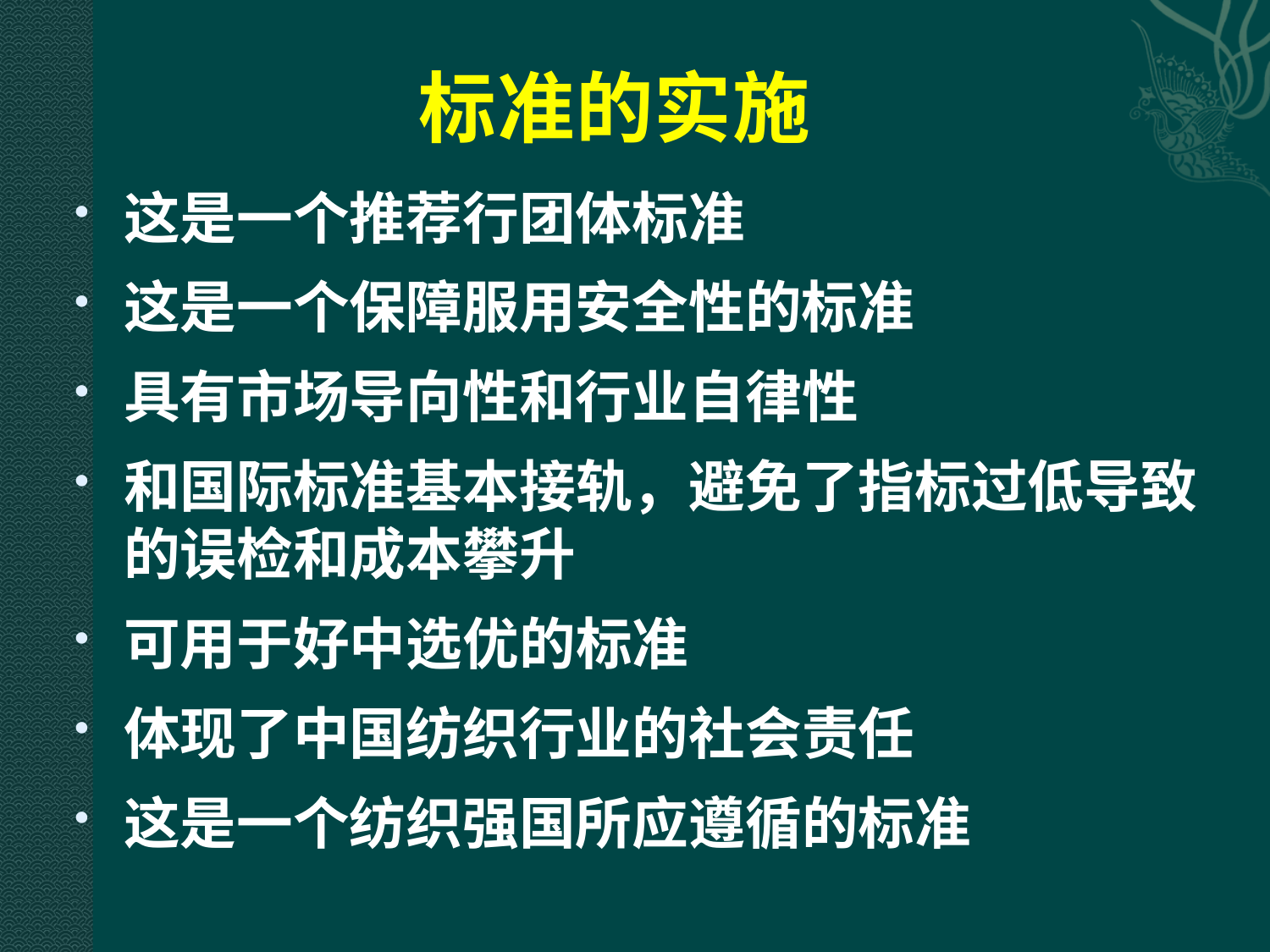

# 标准的实施
这是一个推荐行团体标准
这是一个保障服用安全性的标准
具有市场导向性和行业自律性
和国际标准基本接轨，避免了指标过低导致的误检和成本攀升
可用于好中选优的标准
体现了中国纺织行业的社会责任
这是一个纺织强国所应遵循的标准